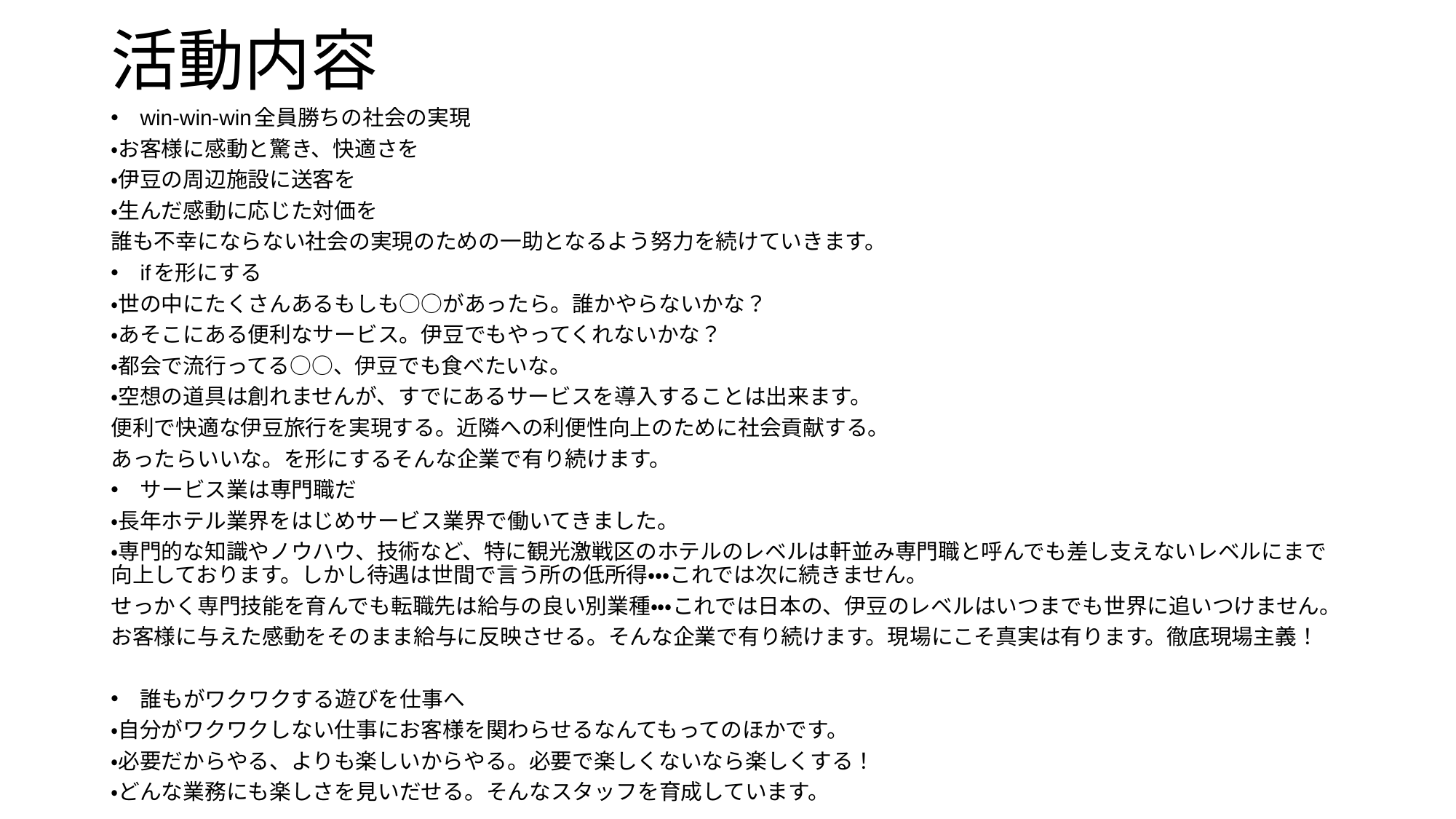

# 活動内容
win-win-win全員勝ちの社会の実現
・お客様に感動と驚き、快適さを
・伊豆の周辺施設に送客を
・生んだ感動に応じた対価を
誰も不幸にならない社会の実現のための一助となるよう努力を続けていきます。
ifを形にする
・世の中にたくさんあるもしも○○があったら。誰かやらないかな？
・あそこにある便利なサービス。伊豆でもやってくれないかな？
・都会で流行ってる○○、伊豆でも食べたいな。
・空想の道具は創れませんが、すでにあるサービスを導入することは出来ます。
便利で快適な伊豆旅行を実現する。近隣への利便性向上のために社会貢献する。
あったらいいな。を形にするそんな企業で有り続けます。
サービス業は専門職だ
・長年ホテル業界をはじめサービス業界で働いてきました。
・専門的な知識やノウハウ、技術など、特に観光激戦区のホテルのレベルは軒並み専門職と呼んでも差し支えないレベルにまで向上しております。しかし待遇は世間で言う所の低所得・・・これでは次に続きません。
せっかく専門技能を育んでも転職先は給与の良い別業種・・・これでは日本の、伊豆のレベルはいつまでも世界に追いつけません。
お客様に与えた感動をそのまま給与に反映させる。そんな企業で有り続けます。現場にこそ真実は有ります。徹底現場主義！

誰もがワクワクする遊びを仕事へ
・自分がワクワクしない仕事にお客様を関わらせるなんてもってのほかです。
・必要だからやる、よりも楽しいからやる。必要で楽しくないなら楽しくする！
・どんな業務にも楽しさを見いだせる。そんなスタッフを育成しています。